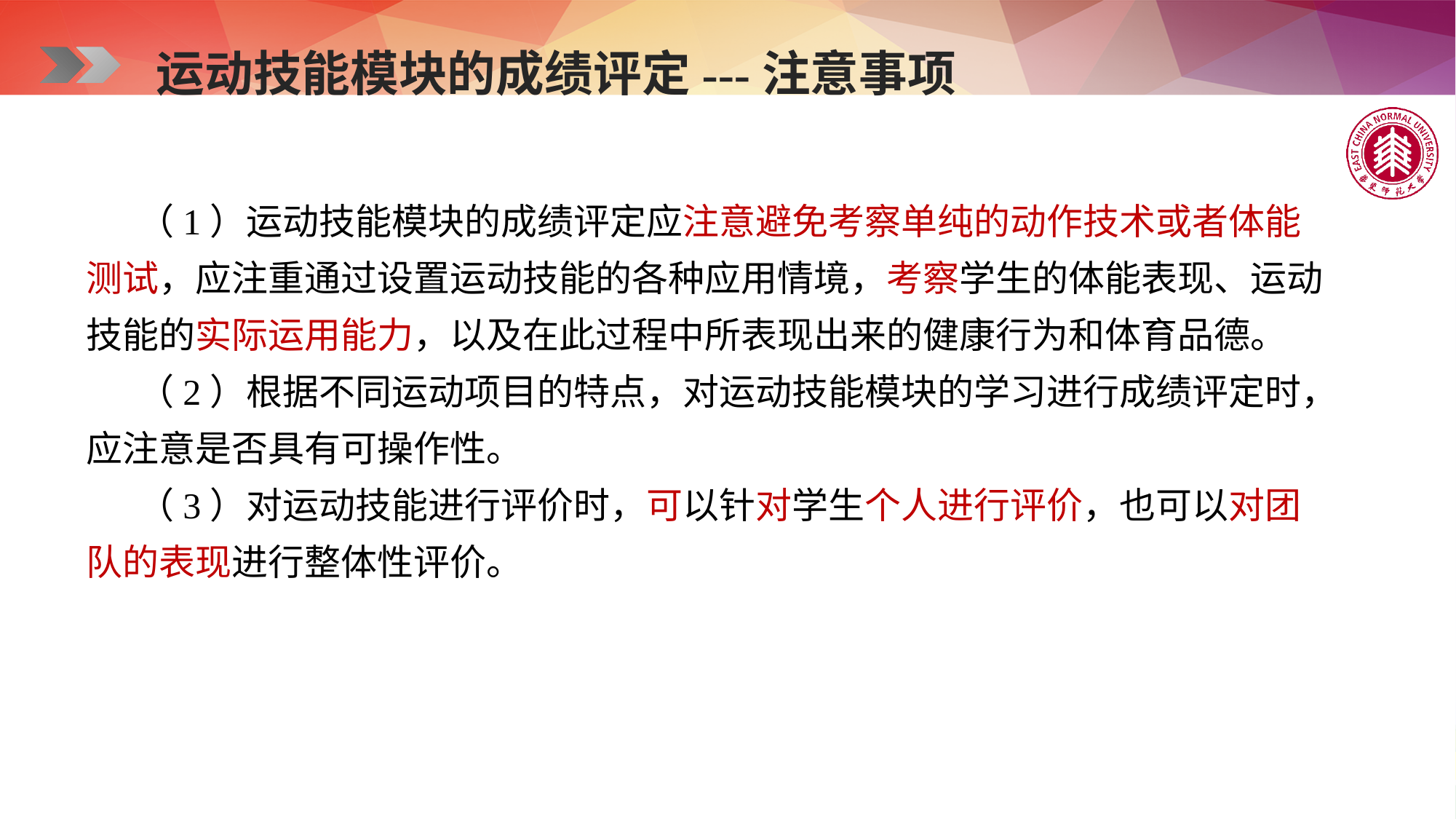

运动技能模块的成绩评定---注意事项
（1）运动技能模块的成绩评定应注意避免考察单纯的动作技术或者体能测试，应注重通过设置运动技能的各种应用情境，考察学生的体能表现、运动技能的实际运用能力，以及在此过程中所表现出来的健康行为和体育品德。
（2）根据不同运动项目的特点，对运动技能模块的学习进行成绩评定时，应注意是否具有可操作性。
（3）对运动技能进行评价时，可以针对学生个人进行评价，也可以对团队的表现进行整体性评价。